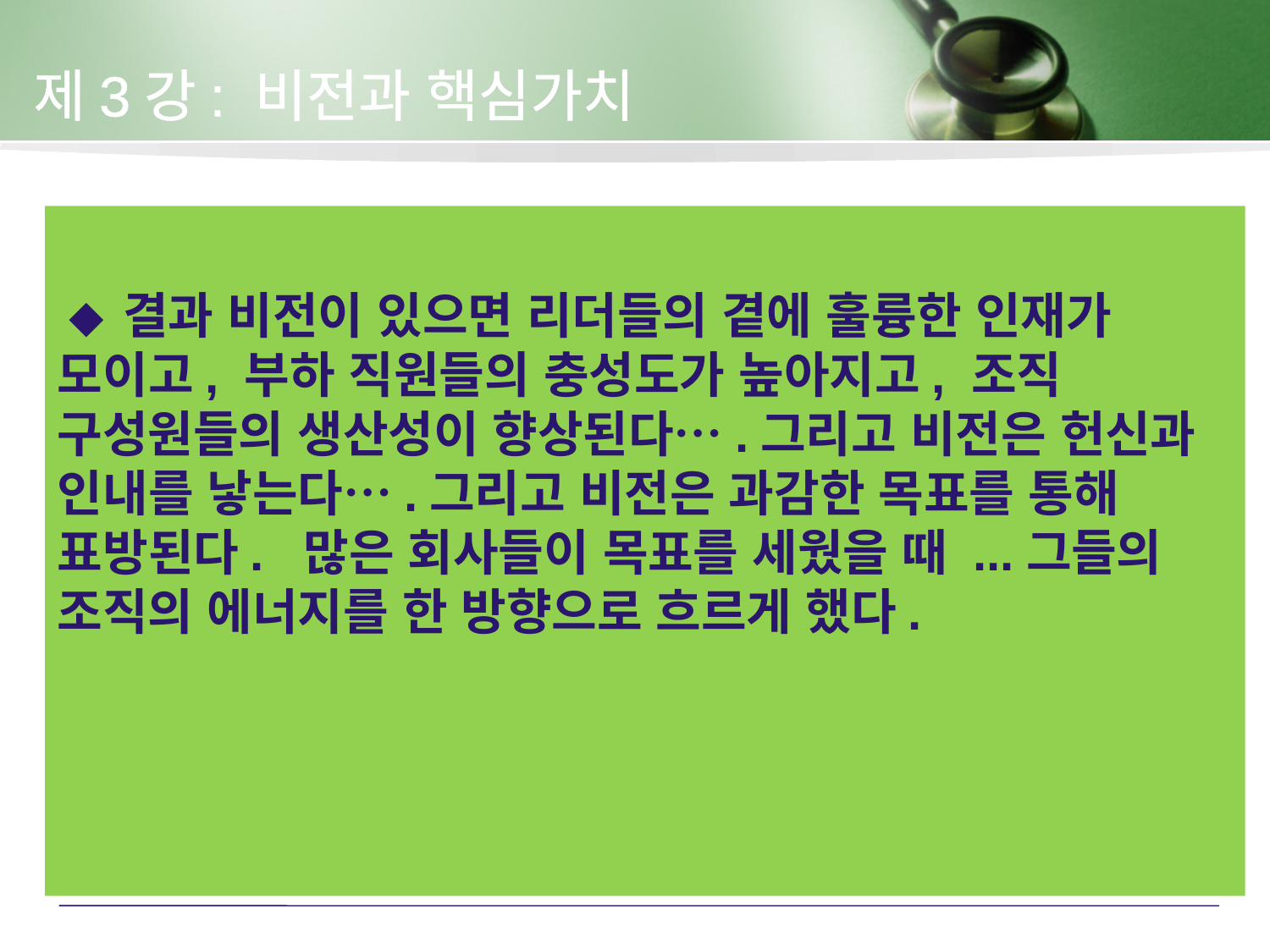

제3강: 비전과 핵심가치

 ◆ 결과 비전이 있으면 리더들의 곁에 훌륭한 인재가 모이고, 부하 직원들의 충성도가 높아지고, 조직 구성원들의 생산성이 향상된다….그리고 비전은 헌신과 인내를 낳는다….그리고 비전은 과감한 목표를 통해 표방된다.  많은 회사들이 목표를 세웠을 때 ...그들의 조직의 에너지를 한 방향으로 흐르게 했다.